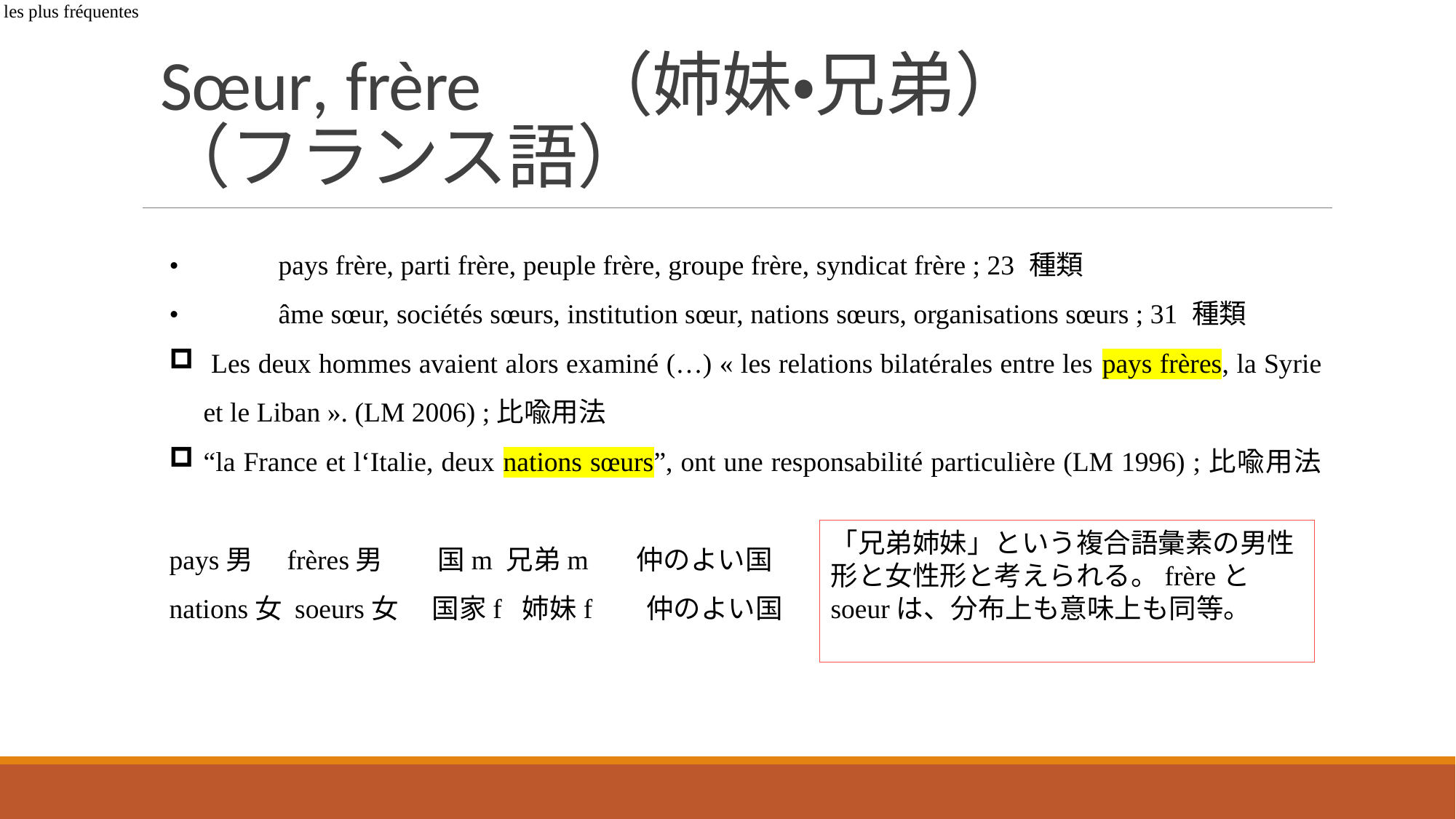

Table 3 : les 10 premières combinaisons de N + NH les plus fréquentes

# Sœur, frère 　（姉妹・兄弟） （フランス語）

•	pays frère, parti frère, peuple frère, groupe frère, syndicat frère ; 23 種類
•	âme sœur, sociétés sœurs, institution sœur, nations sœurs, organisations sœurs ; 31 種類
 Les deux hommes avaient alors examiné (…) « les relations bilatérales entre les pays frères, la Syrie et le Liban ». (LM 2006) ;比喩用法
“la France et l‘Italie, deux nations sœurs”, ont une responsabilité particulière (LM 1996) ;比喩用法
pays男　frères男　　国m 兄弟m  　仲のよい国
nations女 soeurs女　 国家f  姉妹f  　 仲のよい国

「兄弟姉妹」という複合語彙素の男性形と女性形と考えられる。frèreとsoeurは、分布上も意味上も同等。